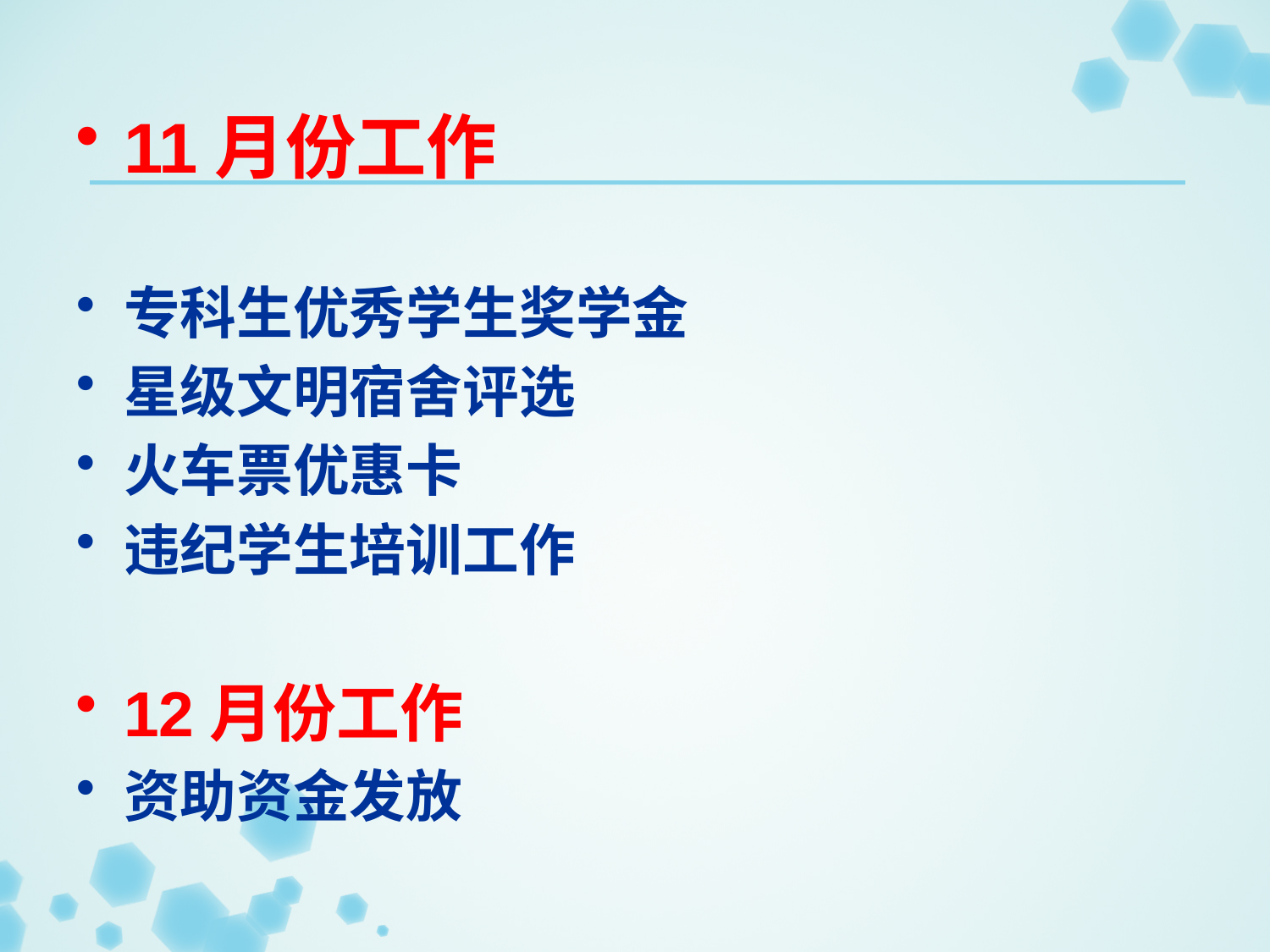

11月份工作

专科生优秀学生奖学金
星级文明宿舍评选
火车票优惠卡
违纪学生培训工作

12月份工作
资助资金发放